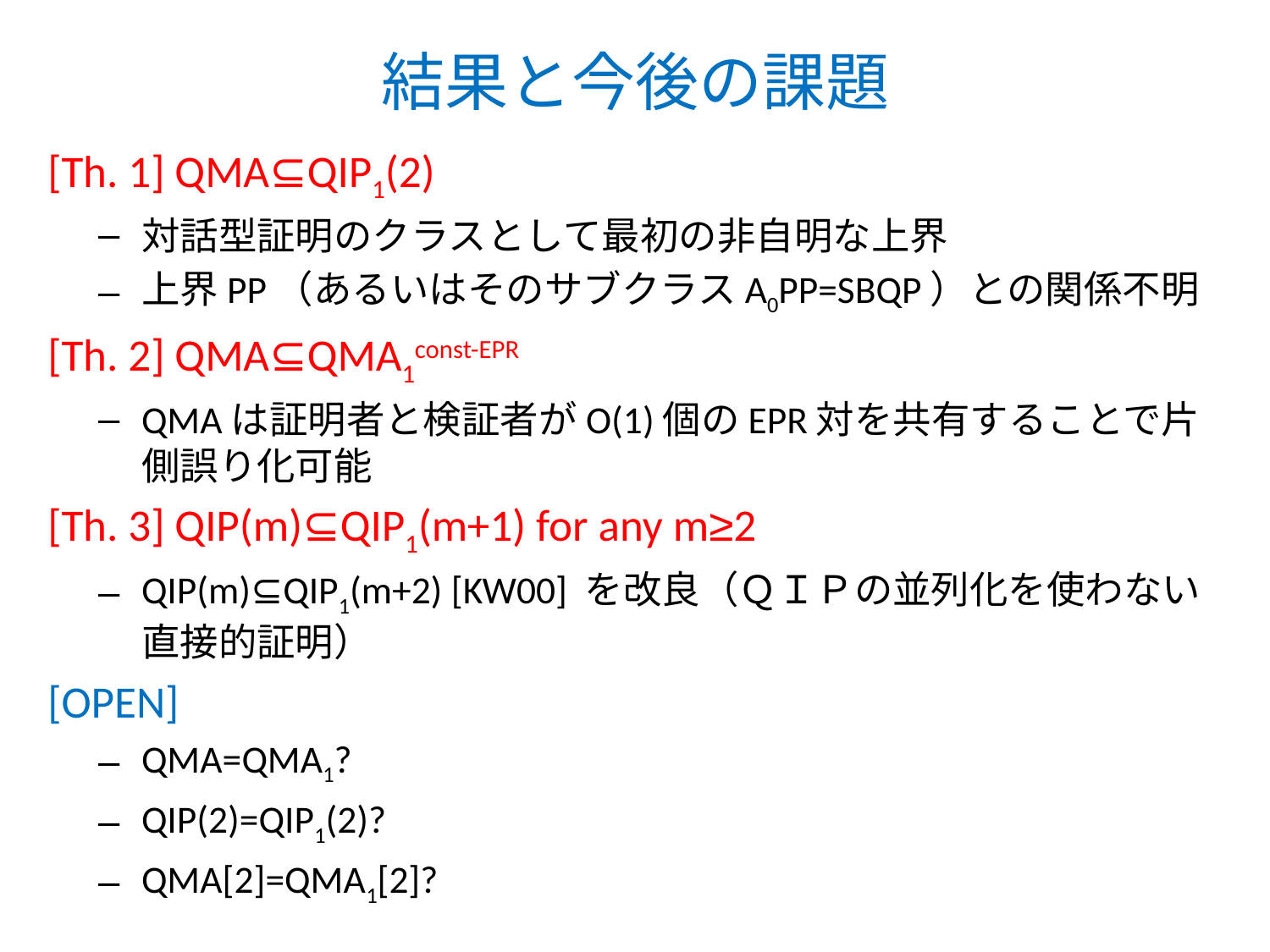

# 結果と今後の課題
[Th. 1] QMA⊆QIP1(2)
対話型証明のクラスとして最初の非自明な上界
上界PP（あるいはそのサブクラスA0PP=SBQP）との関係不明
[Th. 2] QMA⊆QMA1const-EPR
QMAは証明者と検証者がO(1)個のEPR対を共有することで片側誤り化可能
[Th. 3] QIP(m)⊆QIP1(m+1) for any m≥2
QIP(m)⊆QIP1(m+2) [KW00] を改良（ＱＩＰの並列化を使わない直接的証明）
[OPEN]
QMA=QMA1?
QIP(2)=QIP1(2)?
QMA[2]=QMA1[2]?